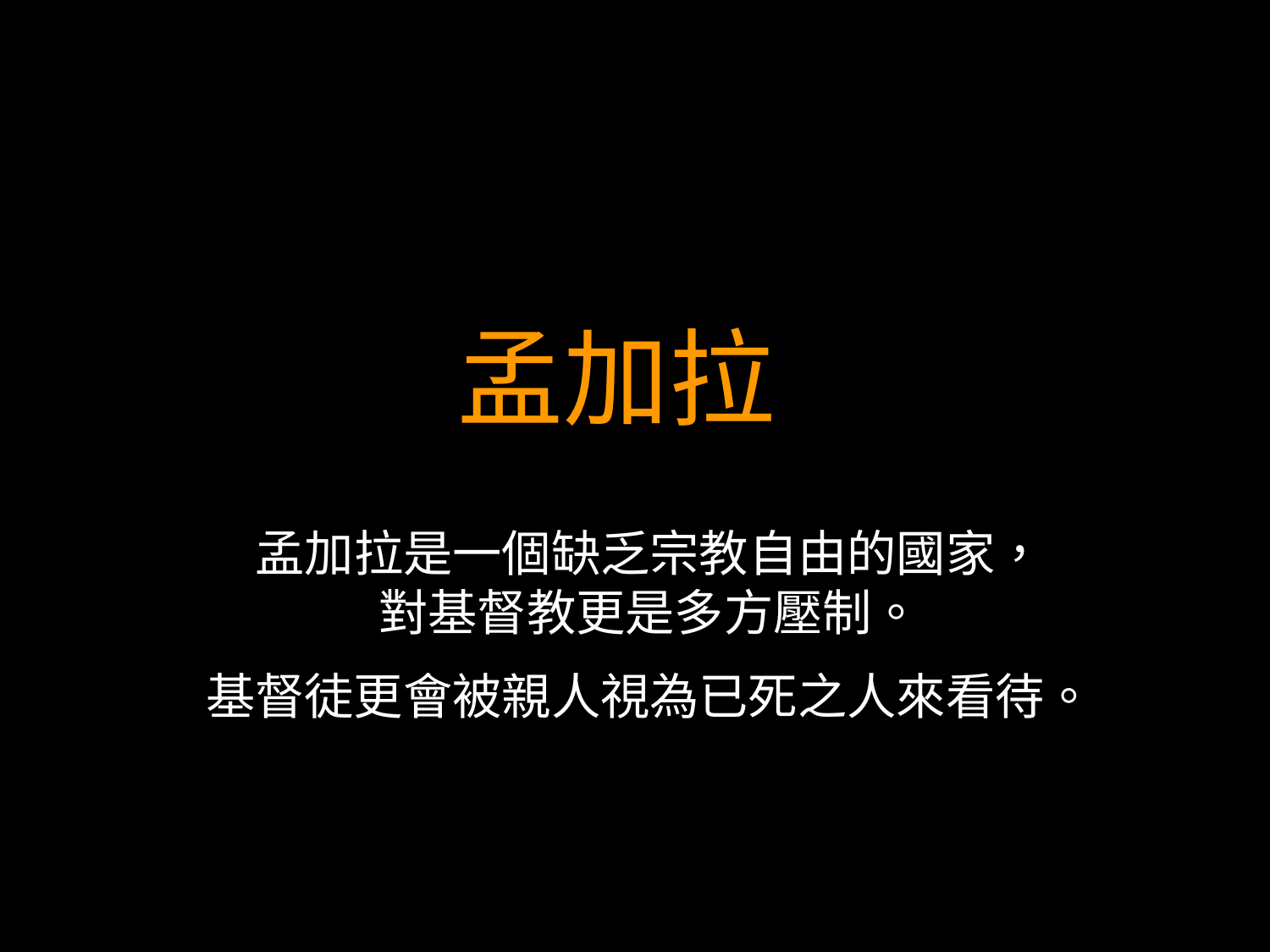

# 孟加拉
孟加拉是一個缺乏宗教自由的國家，
對基督教更是多方壓制。
基督徒更會被親人視為已死之人來看待。